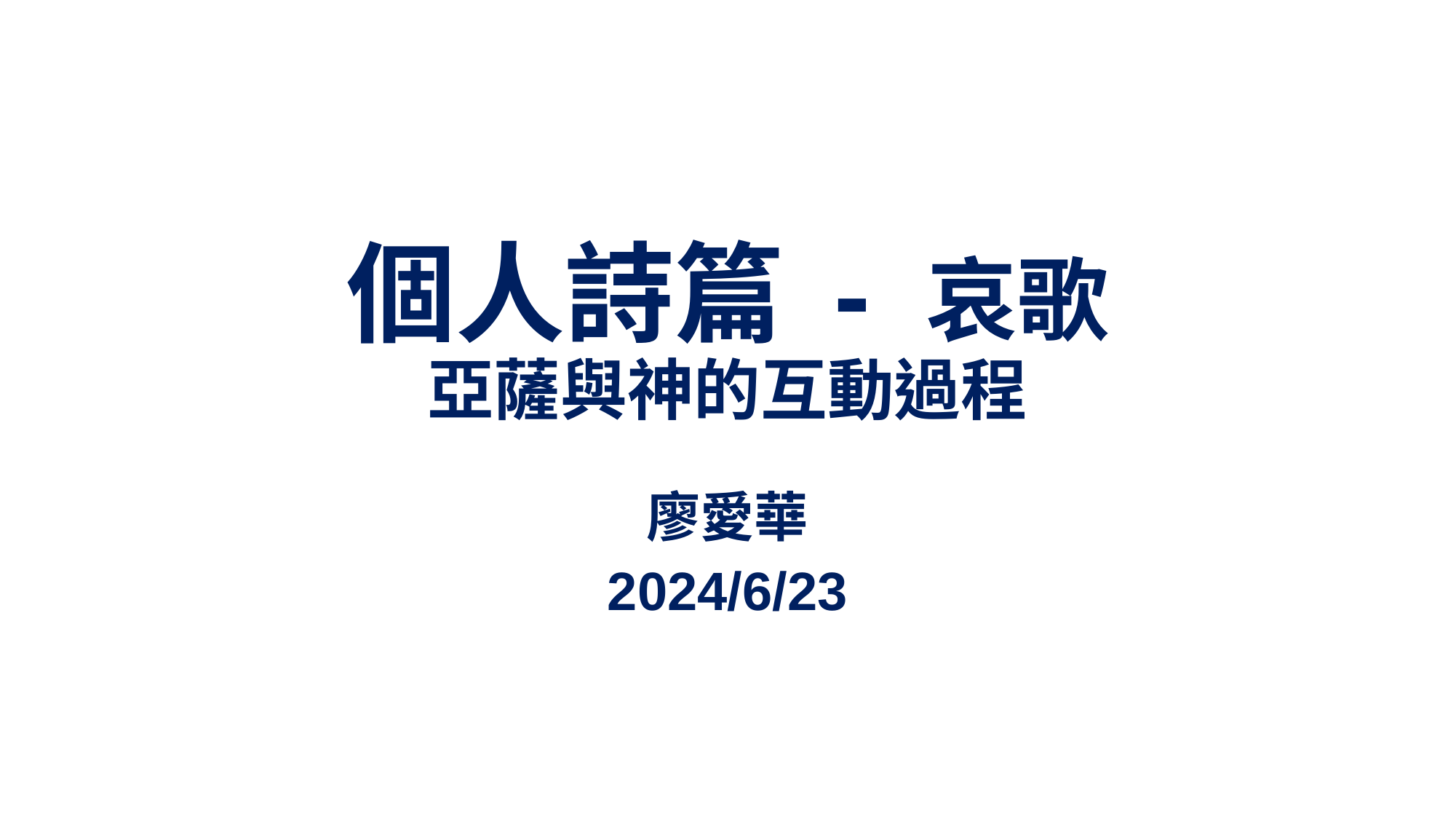

# 個人詩篇 - 哀歌 亞薩與神的互動過程
廖愛華
2024/6/23